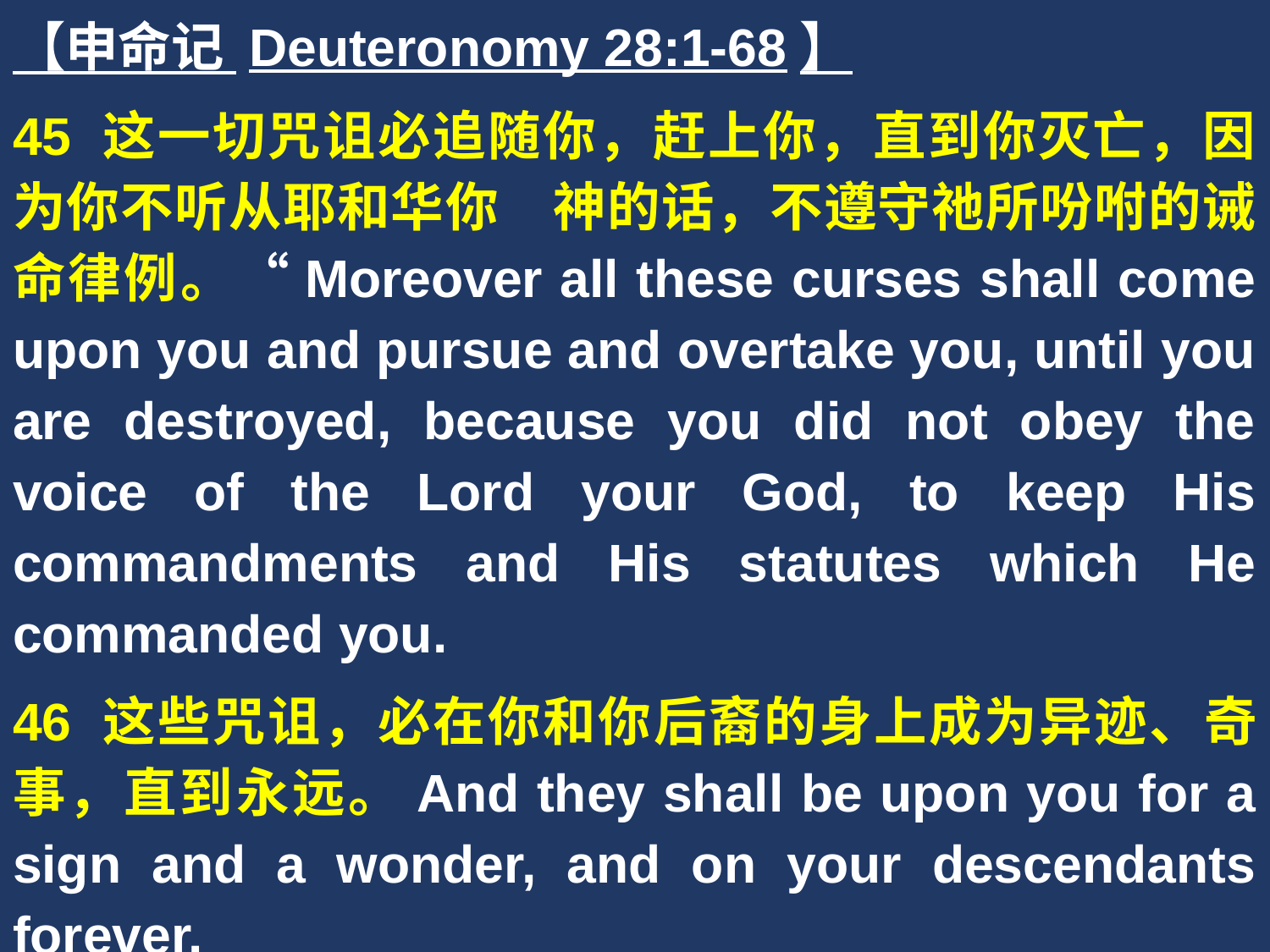

【申命记 Deuteronomy 28:1-68】
45 这一切咒诅必追随你，赶上你，直到你灭亡，因为你不听从耶和华你　神的话，不遵守祂所吩咐的诫命律例。“Moreover all these curses shall come upon you and pursue and overtake you, until you are destroyed, because you did not obey the voice of the Lord your God, to keep His commandments and His statutes which He commanded you.
46 这些咒诅，必在你和你后裔的身上成为异迹、奇事，直到永远。And they shall be upon you for a sign and a wonder, and on your descendants forever.